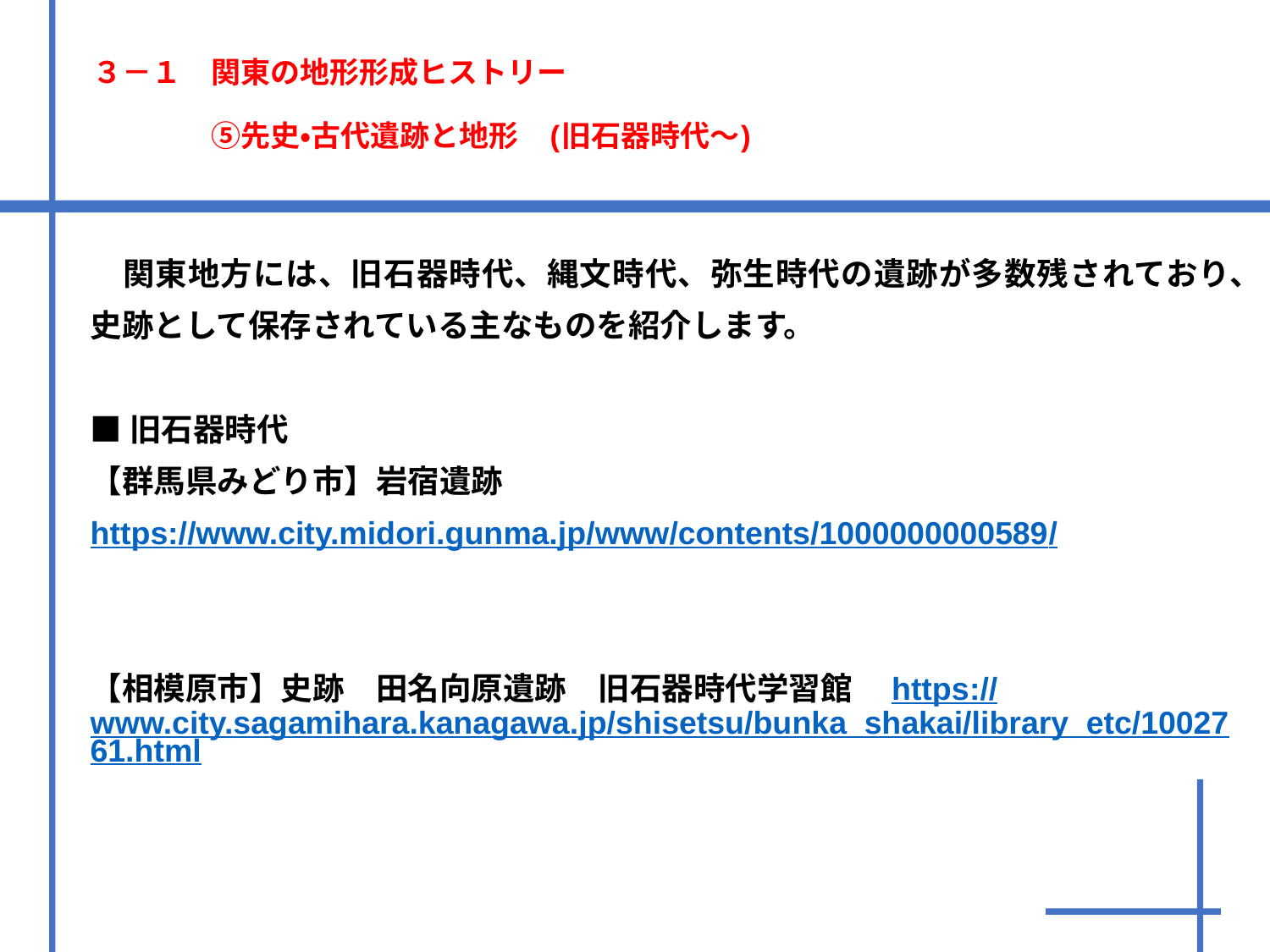

３－１　関東の地形形成ヒストリー
　　　　⑤先史・古代遺跡と地形　(旧石器時代～)

　関東地方には、旧石器時代、縄文時代、弥生時代の遺跡が多数残されており、
史跡として保存されている主なものを紹介します。

■旧石器時代
【群馬県みどり市】岩宿遺跡
https://www.city.midori.gunma.jp/www/contents/1000000000589/

【相模原市】史跡　田名向原遺跡　旧石器時代学習館　https://www.city.sagamihara.kanagawa.jp/shisetsu/bunka_shakai/library_etc/1002761.html